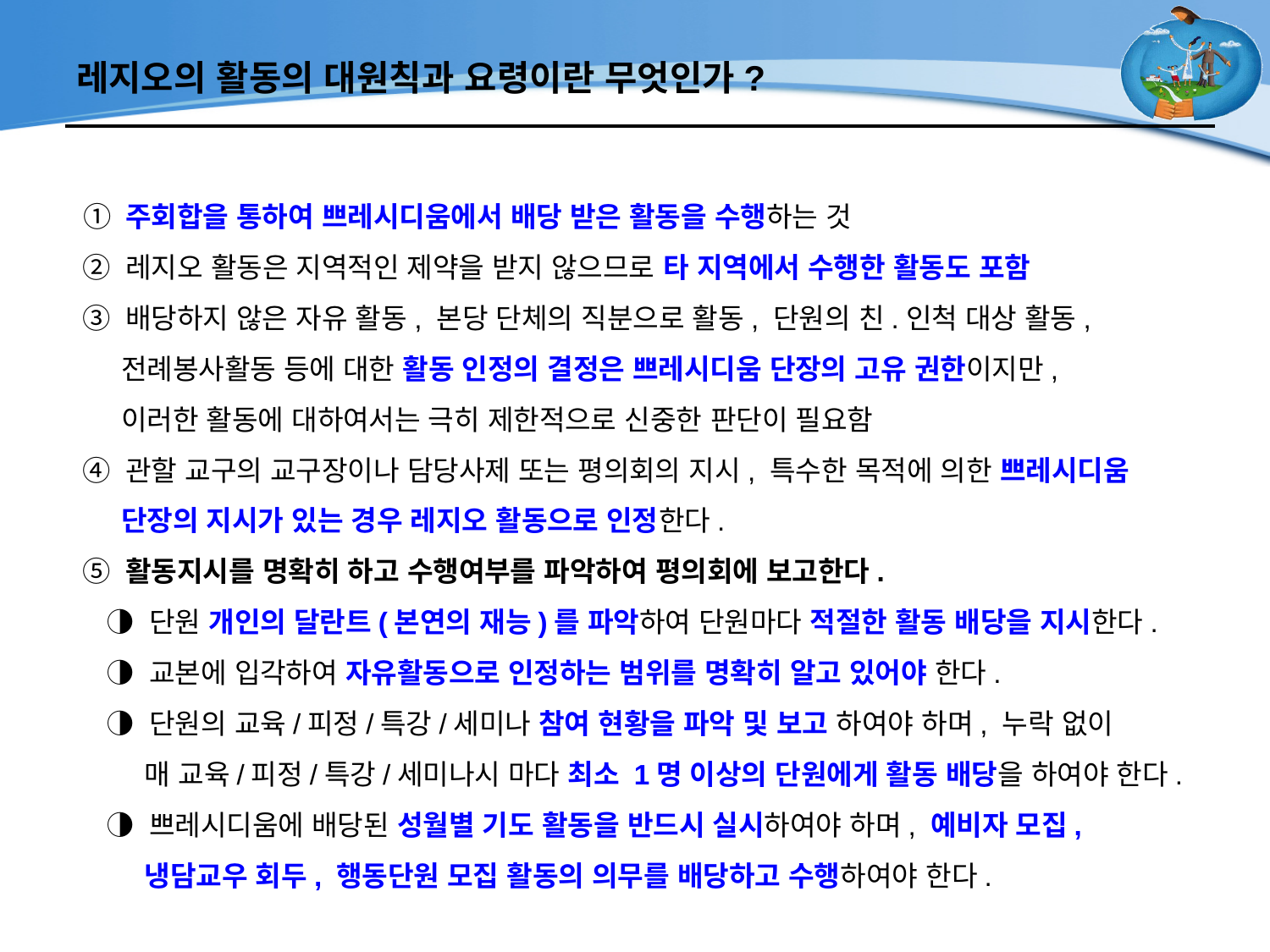

# 레지오의 활동의 대원칙과 요령이란 무엇인가?
  ① 주회합을 통하여 쁘레시디움에서 배당 받은 활동을 수행하는 것
  ② 레지오 활동은 지역적인 제약을 받지 않으므로 타 지역에서 수행한 활동도 포함
  ③ 배당하지 않은 자유 활동, 본당 단체의 직분으로 활동, 단원의 친.인척 대상 활동,
      전례봉사활동 등에 대한 활동 인정의 결정은 쁘레시디움 단장의 고유 권한이지만,
      이러한 활동에 대하여서는 극히 제한적으로 신중한 판단이 필요함
  ④ 관할 교구의 교구장이나 담당사제 또는 평의회의 지시, 특수한 목적에 의한 쁘레시디움
      단장의 지시가 있는 경우 레지오 활동으로 인정한다.
  ⑤ 활동지시를 명확히 하고 수행여부를 파악하여 평의회에 보고한다.
     ◑ 단원 개인의 달란트(본연의 재능)를 파악하여 단원마다 적절한 활동 배당을 지시한다.
     ◑ 교본에 입각하여 자유활동으로 인정하는 범위를 명확히 알고 있어야 한다.
     ◑ 단원의 교육/피정/특강/세미나 참여 현황을 파악 및 보고 하여야 하며, 누락 없이
         매 교육/피정/특강/세미나시 마다 최소 1명 이상의 단원에게 활동 배당을 하여야 한다.
     ◑ 쁘레시디움에 배당된 성월별 기도 활동을 반드시 실시하여야 하며, 예비자 모집,
         냉담교우 회두, 행동단원 모집 활동의 의무를 배당하고 수행하여야 한다.